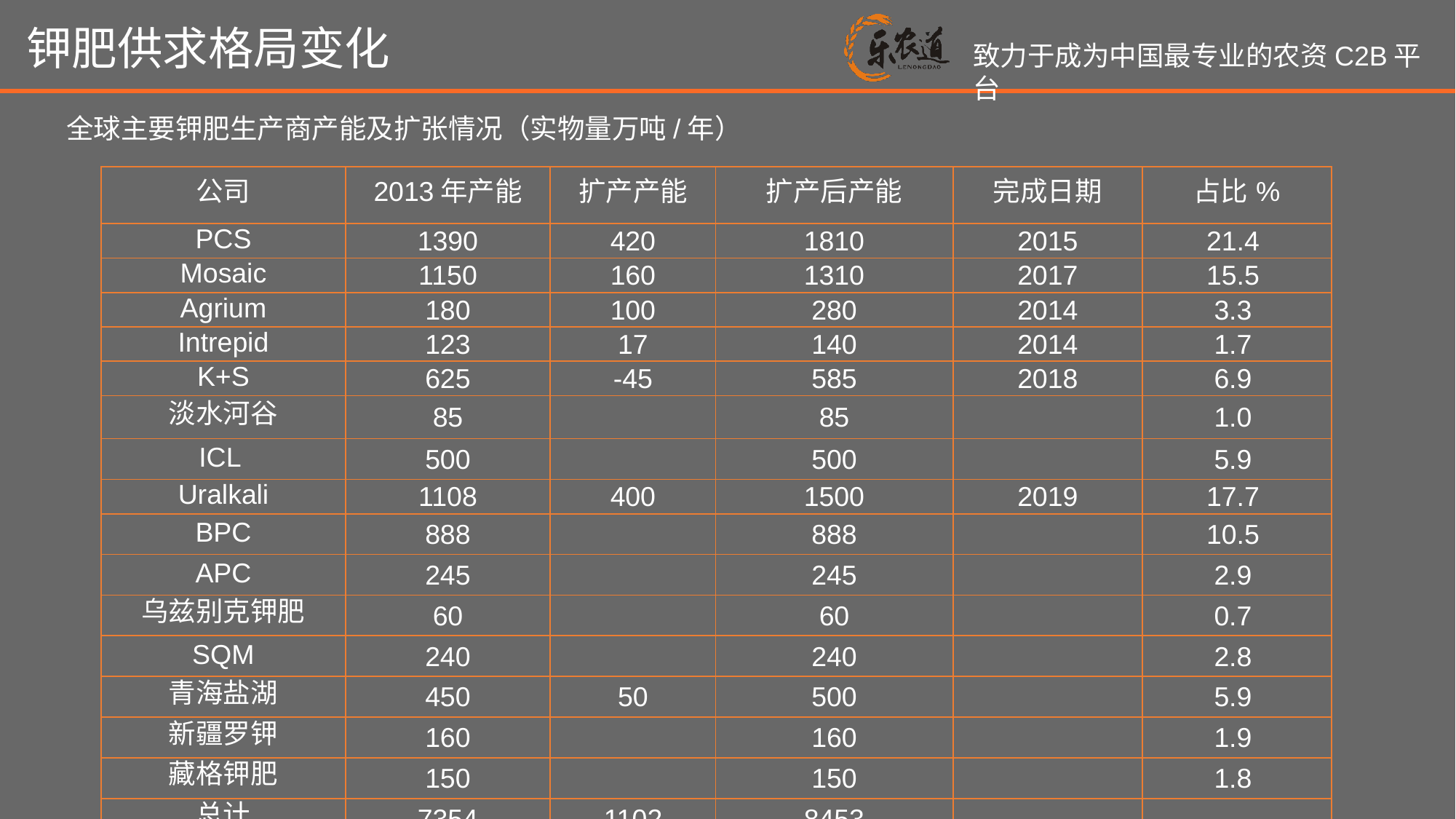

钾肥供求格局变化
全球主要钾肥生产商产能及扩张情况（实物量万吨/年）
| 公司 | 2013年产能 | 扩产产能 | 扩产后产能 | 完成日期 | 占比% |
| --- | --- | --- | --- | --- | --- |
| PCS | 1390 | 420 | 1810 | 2015 | 21.4 |
| Mosaic | 1150 | 160 | 1310 | 2017 | 15.5 |
| Agrium | 180 | 100 | 280 | 2014 | 3.3 |
| Intrepid | 123 | 17 | 140 | 2014 | 1.7 |
| K+S | 625 | -45 | 585 | 2018 | 6.9 |
| 淡水河谷 | 85 |  | 85 |  | 1.0 |
| ICL | 500 |  | 500 |  | 5.9 |
| Uralkali | 1108 | 400 | 1500 | 2019 | 17.7 |
| BPC | 888 |  | 888 |  | 10.5 |
| APC | 245 |  | 245 |  | 2.9 |
| 乌兹别克钾肥 | 60 |  | 60 |  | 0.7 |
| SQM | 240 |  | 240 |  | 2.8 |
| 青海盐湖 | 450 | 50 | 500 |  | 5.9 |
| 新疆罗钾 | 160 |  | 160 |  | 1.9 |
| 藏格钾肥 | 150 |  | 150 |  | 1.8 |
| 总计 | 7354 | 1102 | 8453 |  |  |